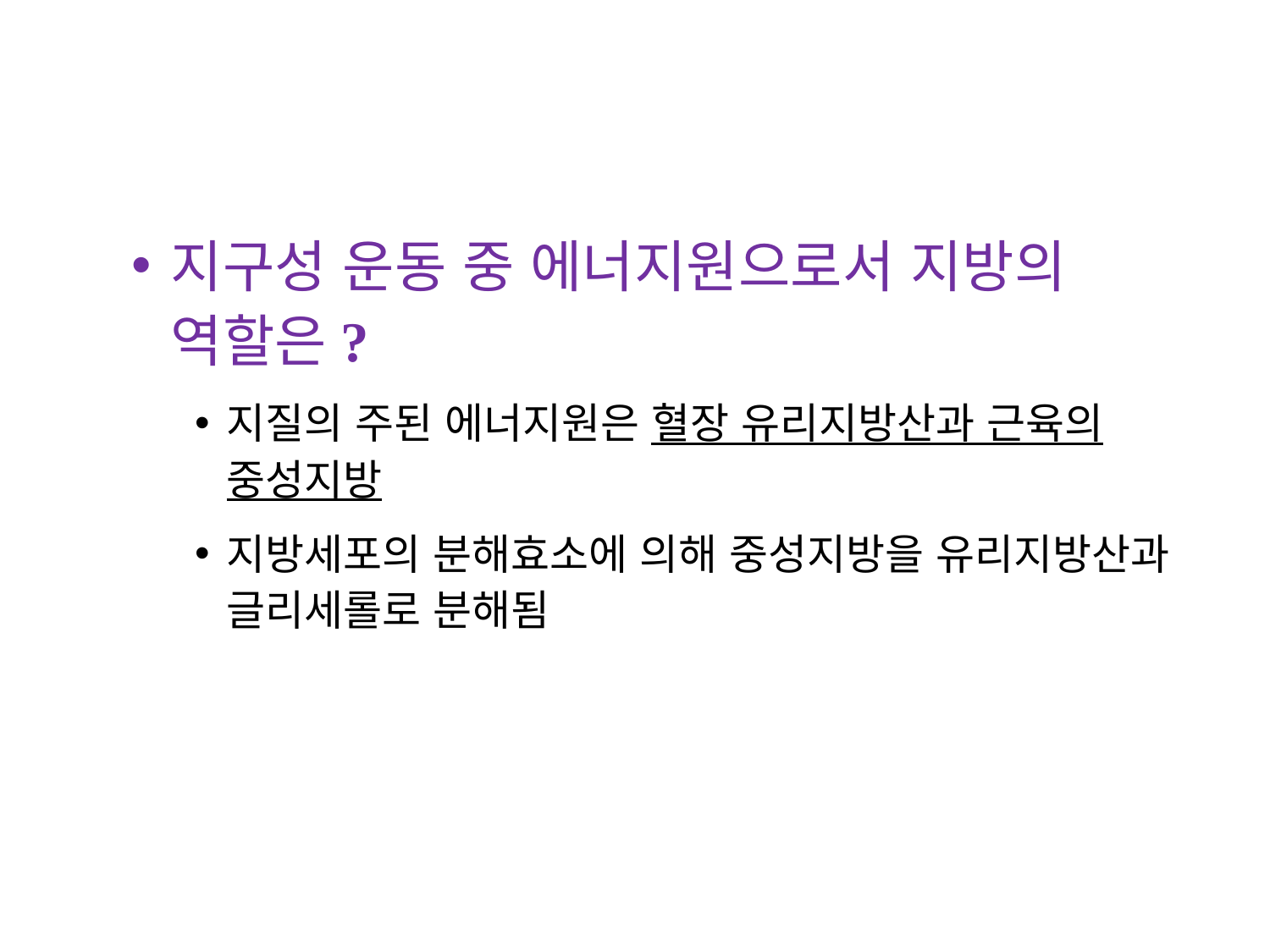

지구성 운동 중 에너지원으로서 지방의 역할은?
지질의 주된 에너지원은 혈장 유리지방산과 근육의 중성지방
지방세포의 분해효소에 의해 중성지방을 유리지방산과 글리세롤로 분해됨